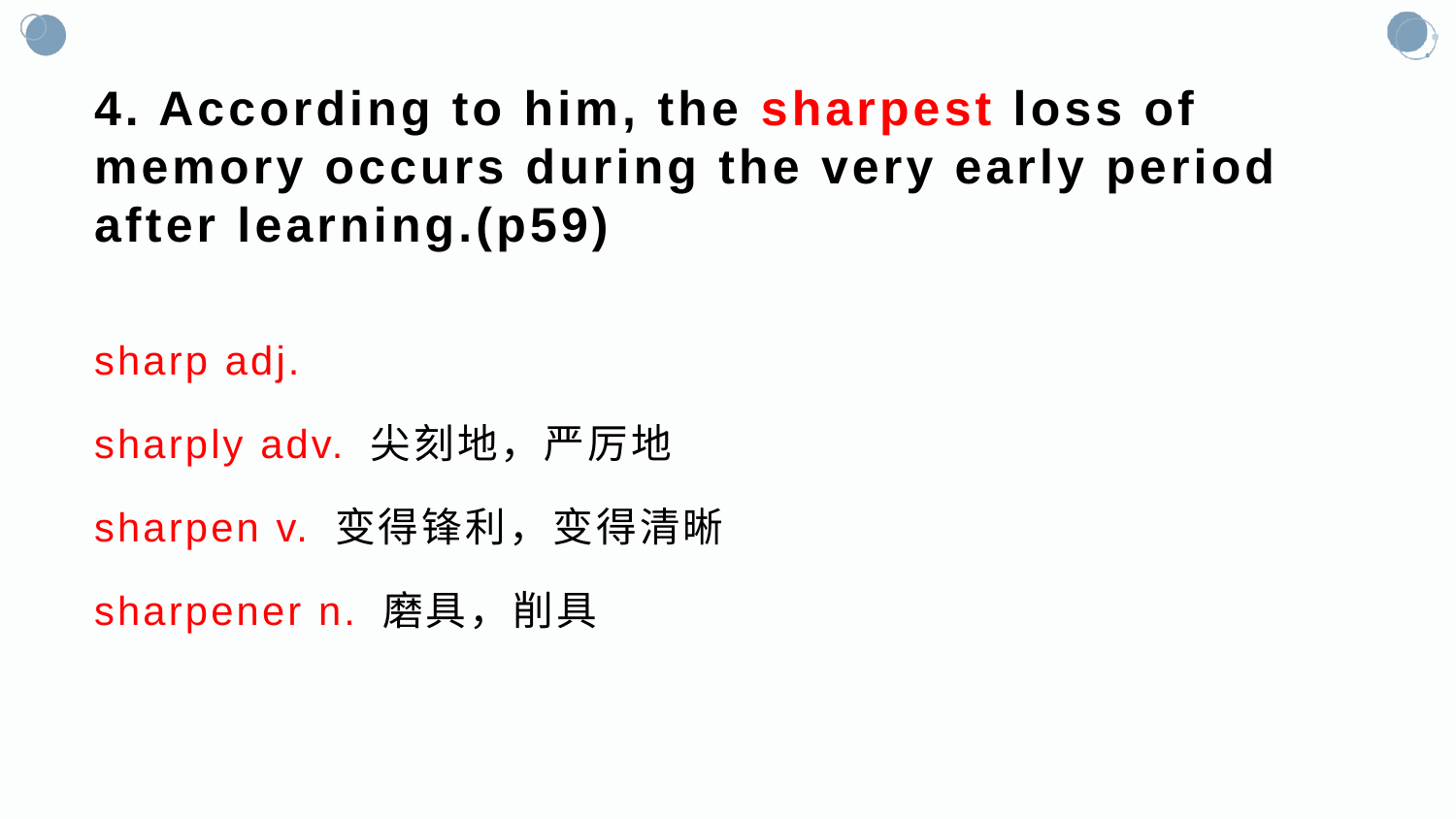

# 4. According to him, the sharpest loss of memory occurs during the very early period after learning.(p59)
sharp adj.
sharply adv. 尖刻地，严厉地
sharpen v. 变得锋利，变得清晰
sharpener n. 磨具，削具